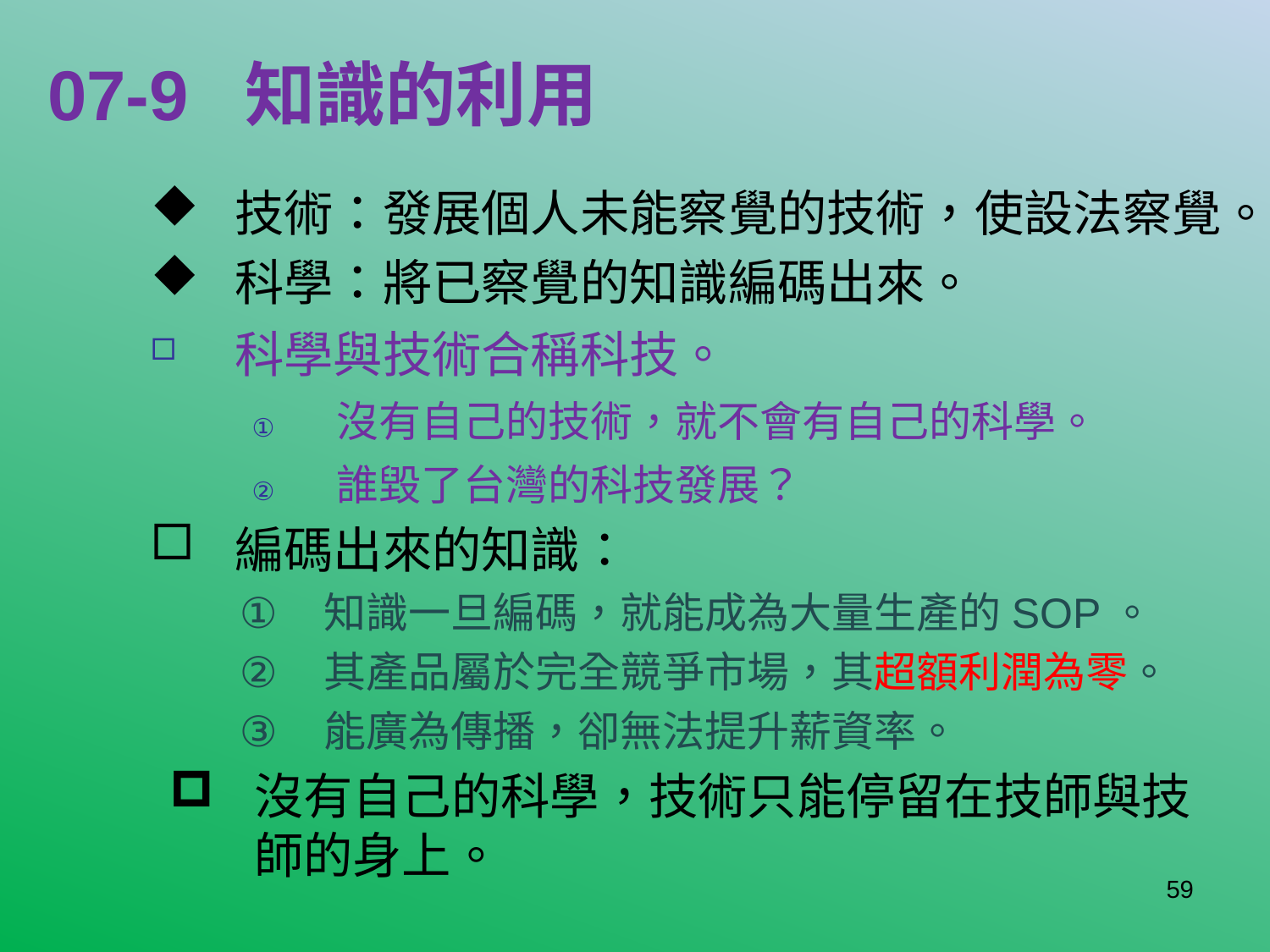

# 07-9  知識的利用
技術：發展個人未能察覺的技術，使設法察覺。
科學：將已察覺的知識編碼出來。
科學與技術合稱科技。
沒有自己的技術，就不會有自己的科學。
誰毀了台灣的科技發展？
編碼出來的知識：
知識一旦編碼，就能成為大量生產的SOP。
其產品屬於完全競爭市場，其超額利潤為零。
能廣為傳播，卻無法提升薪資率。
沒有自己的科學，技術只能停留在技師與技師的身上。
59